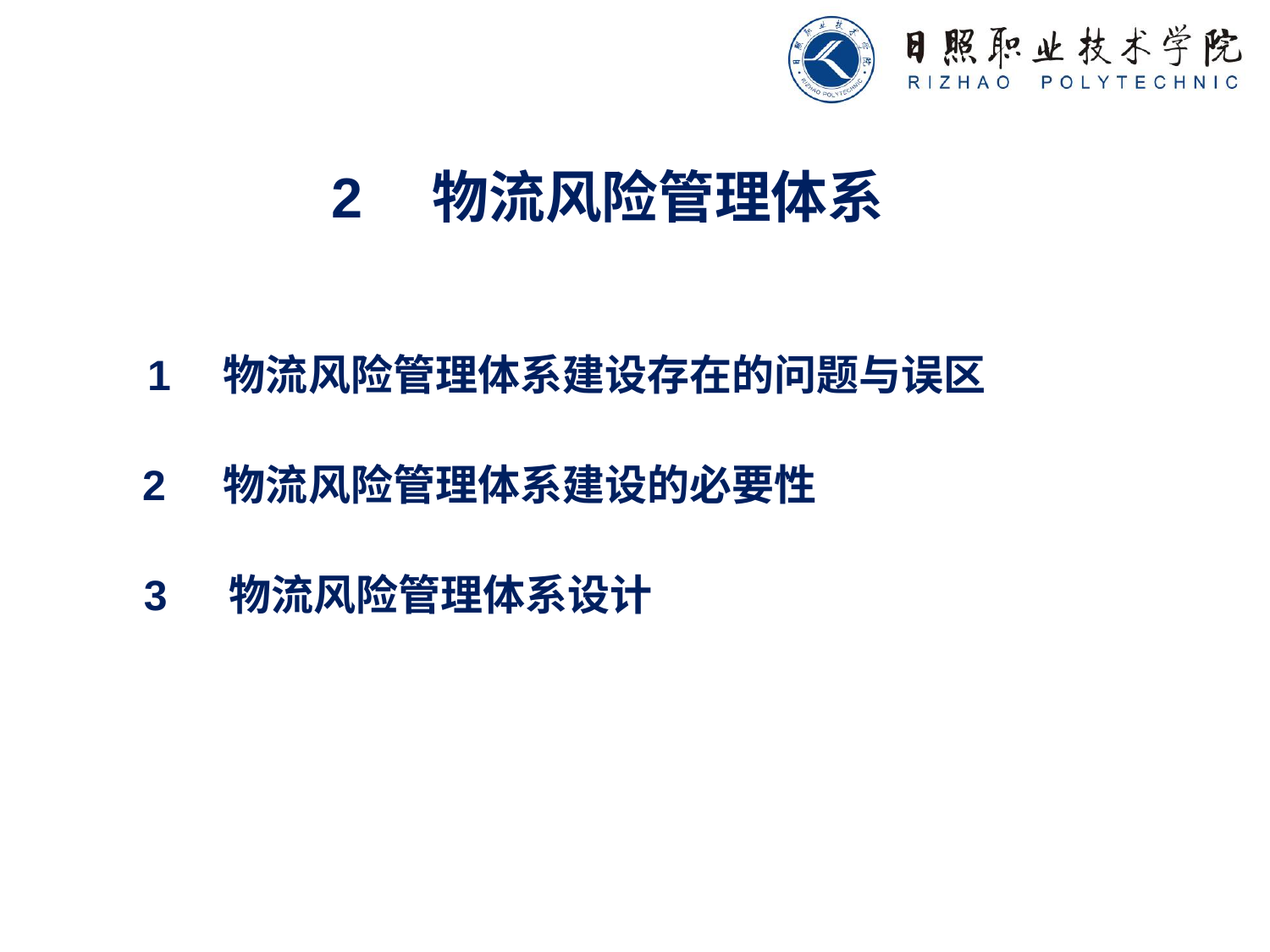

2　物流风险管理体系
1　物流风险管理体系建设存在的问题与误区
2    物流风险管理体系建设的必要性
3　 物流风险管理体系设计